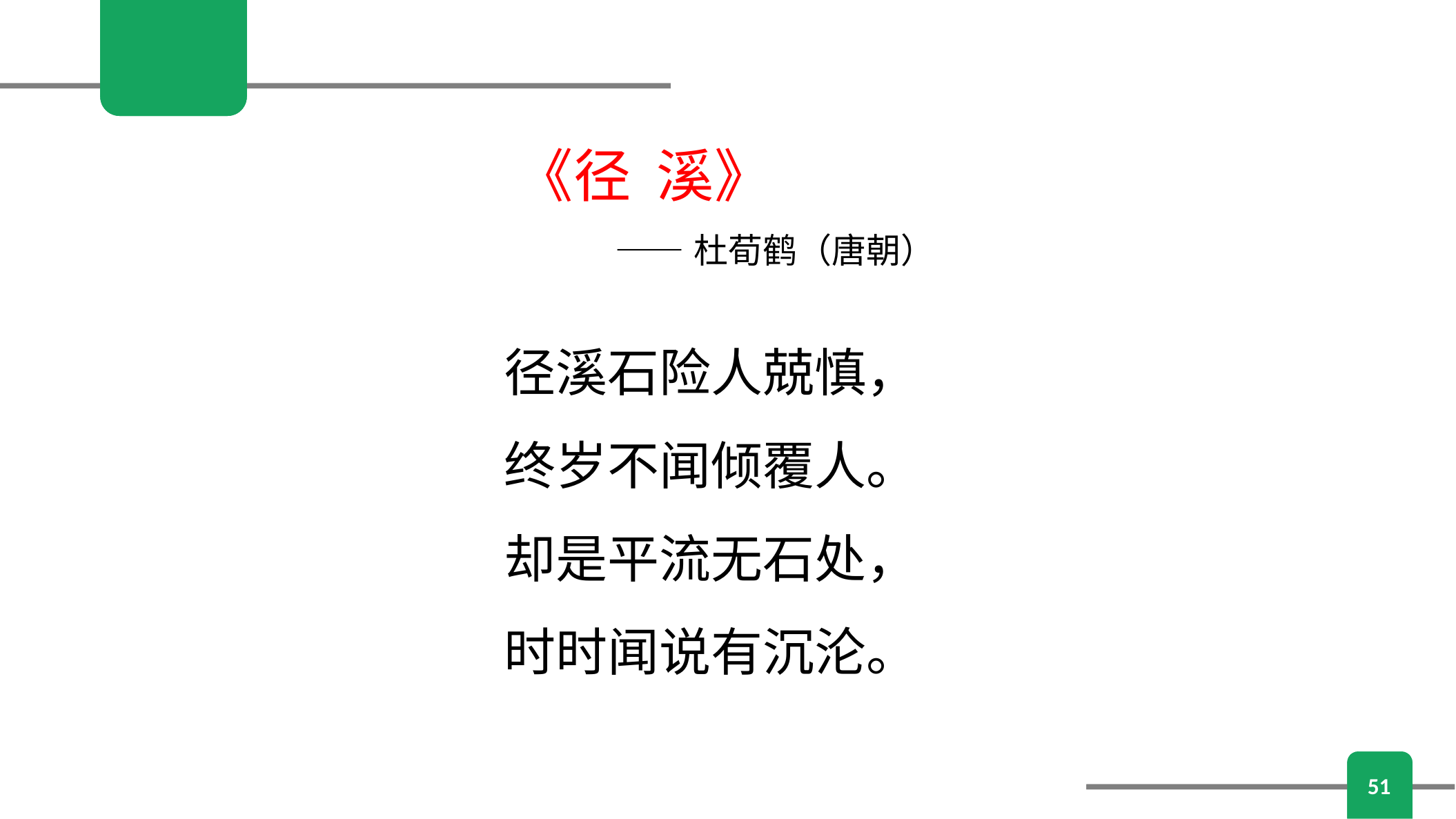

《径  溪》
                                  ——杜荀鹤（唐朝）
径溪石险人兢慎，
终岁不闻倾覆人。
却是平流无石处，
时时闻说有沉沦。
51